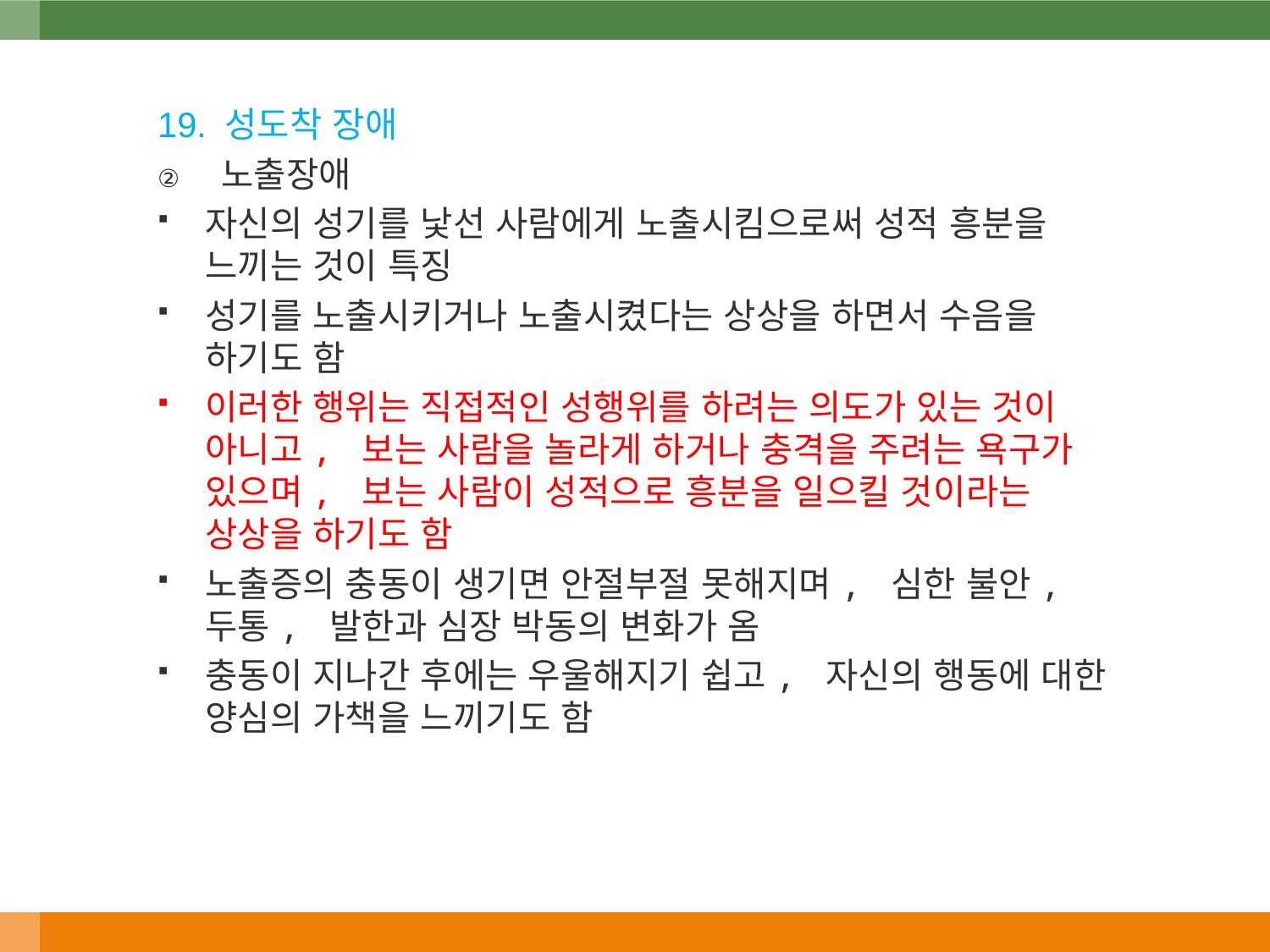

19. 성도착 장애
노출장애
자신의 성기를 낯선 사람에게 노출시킴으로써 성적 흥분을 느끼는 것이 특징
성기를 노출시키거나 노출시켰다는 상상을 하면서 수음을 하기도 함
이러한 행위는 직접적인 성행위를 하려는 의도가 있는 것이 아니고, 보는 사람을 놀라게 하거나 충격을 주려는 욕구가 있으며, 보는 사람이 성적으로 흥분을 일으킬 것이라는 상상을 하기도 함
노출증의 충동이 생기면 안절부절 못해지며, 심한 불안, 두통, 발한과 심장 박동의 변화가 옴
충동이 지나간 후에는 우울해지기 쉽고, 자신의 행동에 대한 양심의 가책을 느끼기도 함